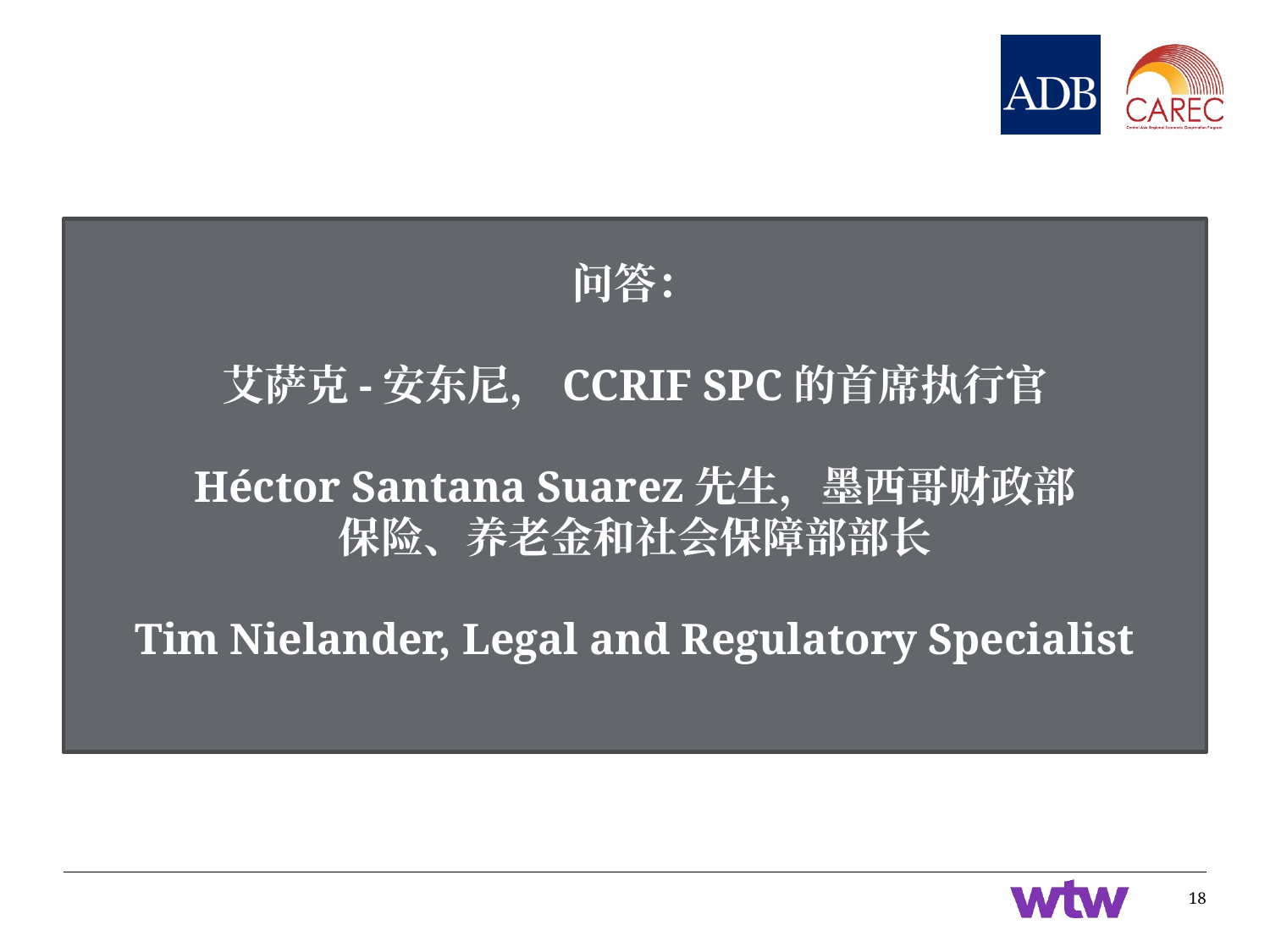

问答：

艾萨克-安东尼，CCRIF SPC的首席执行官

Héctor Santana Suarez先生，墨西哥财政部
保险、养老金和社会保障部部长

Tim Nielander, Legal and Regulatory Specialist

18